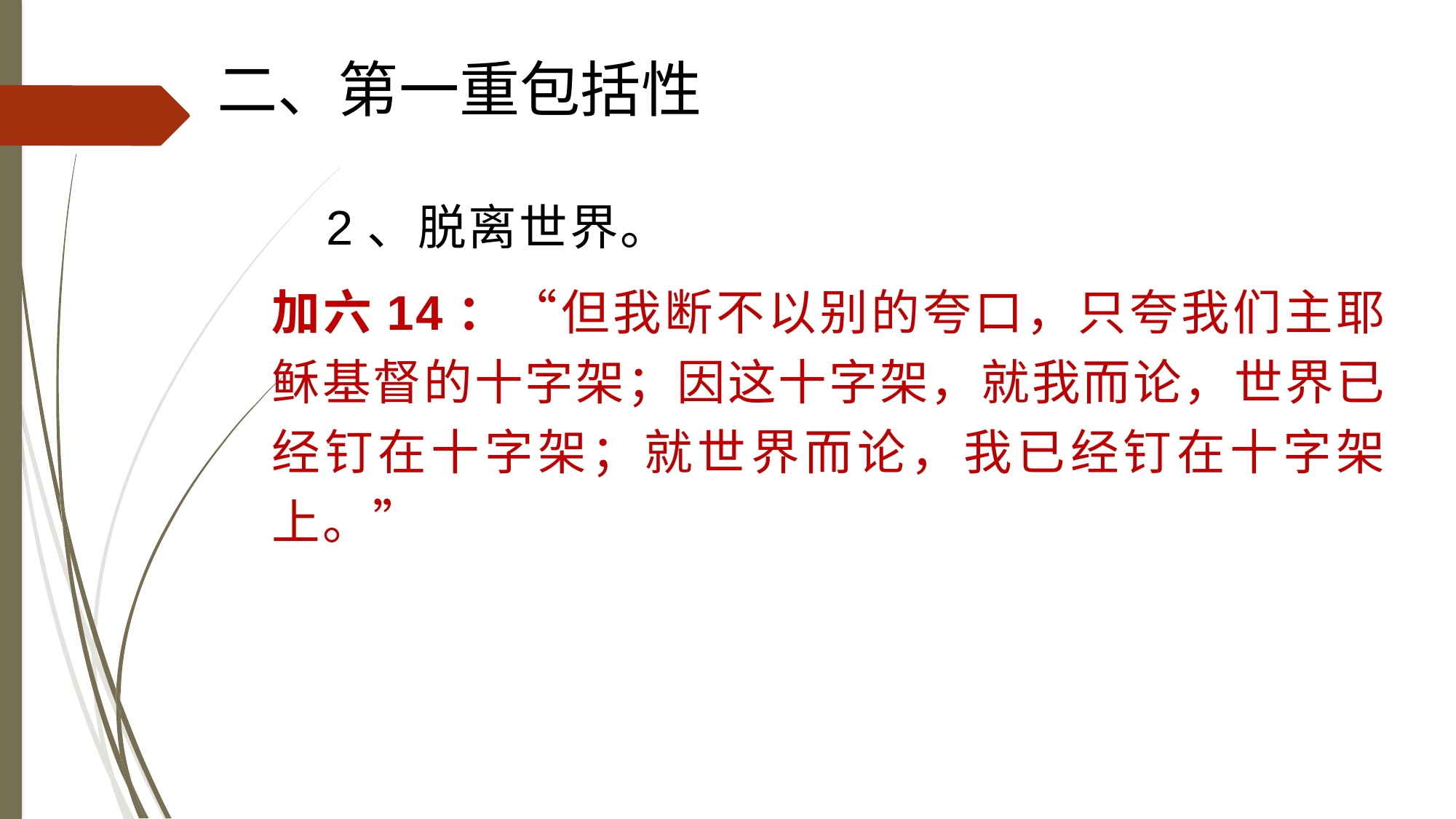

# 二、第一重包括性
	2、脱离世界。
加六14：“但我断不以别的夸口，只夸我们主耶稣基督的十字架；因这十字架，就我而论，世界已经钉在十字架；就世界而论，我已经钉在十字架上。”